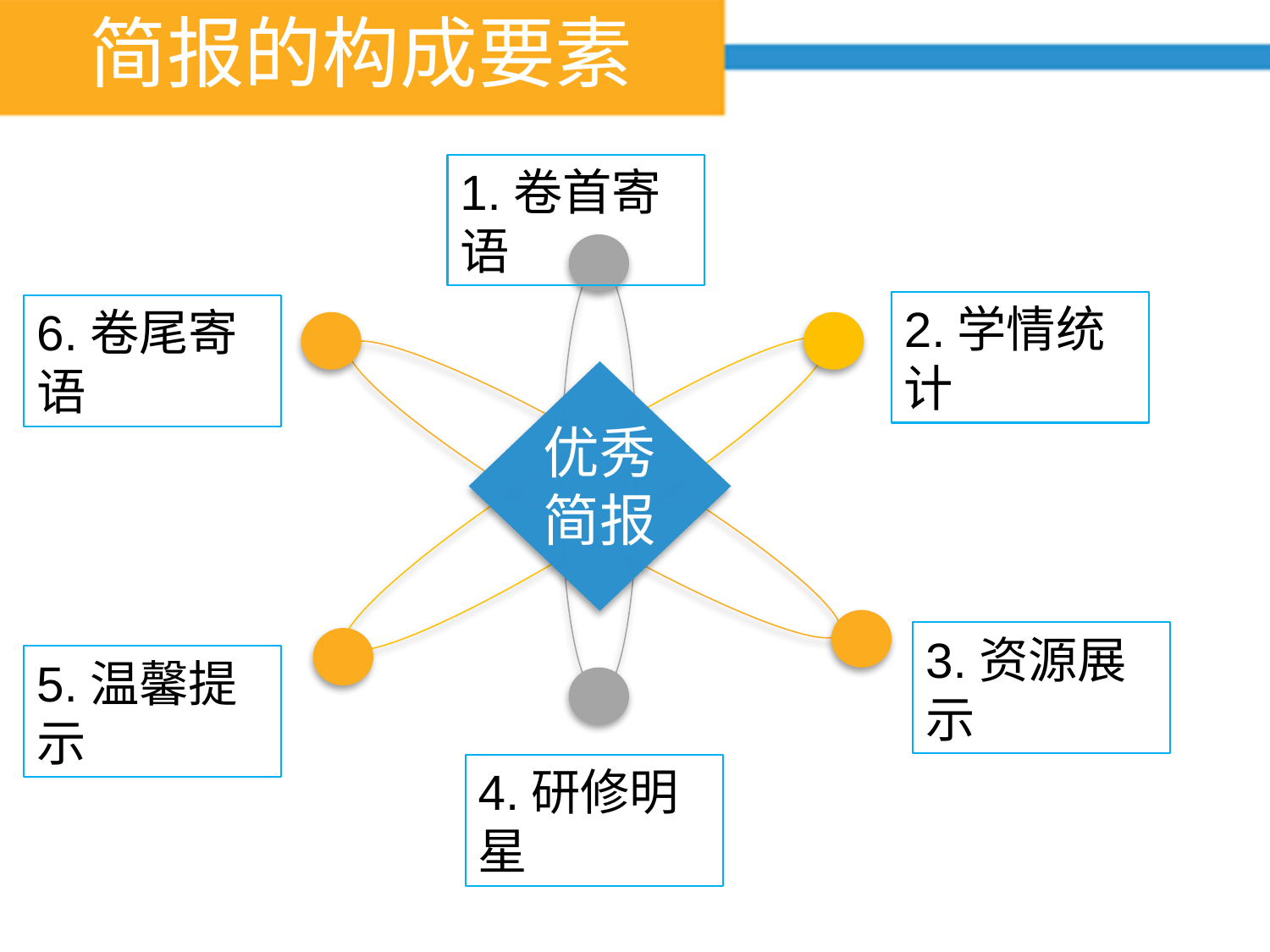

简报的构成要素
1.卷首寄语

2.学情统计
6.卷尾寄语

优秀简报

3.资源展示

5.温馨提示
4.研修明星